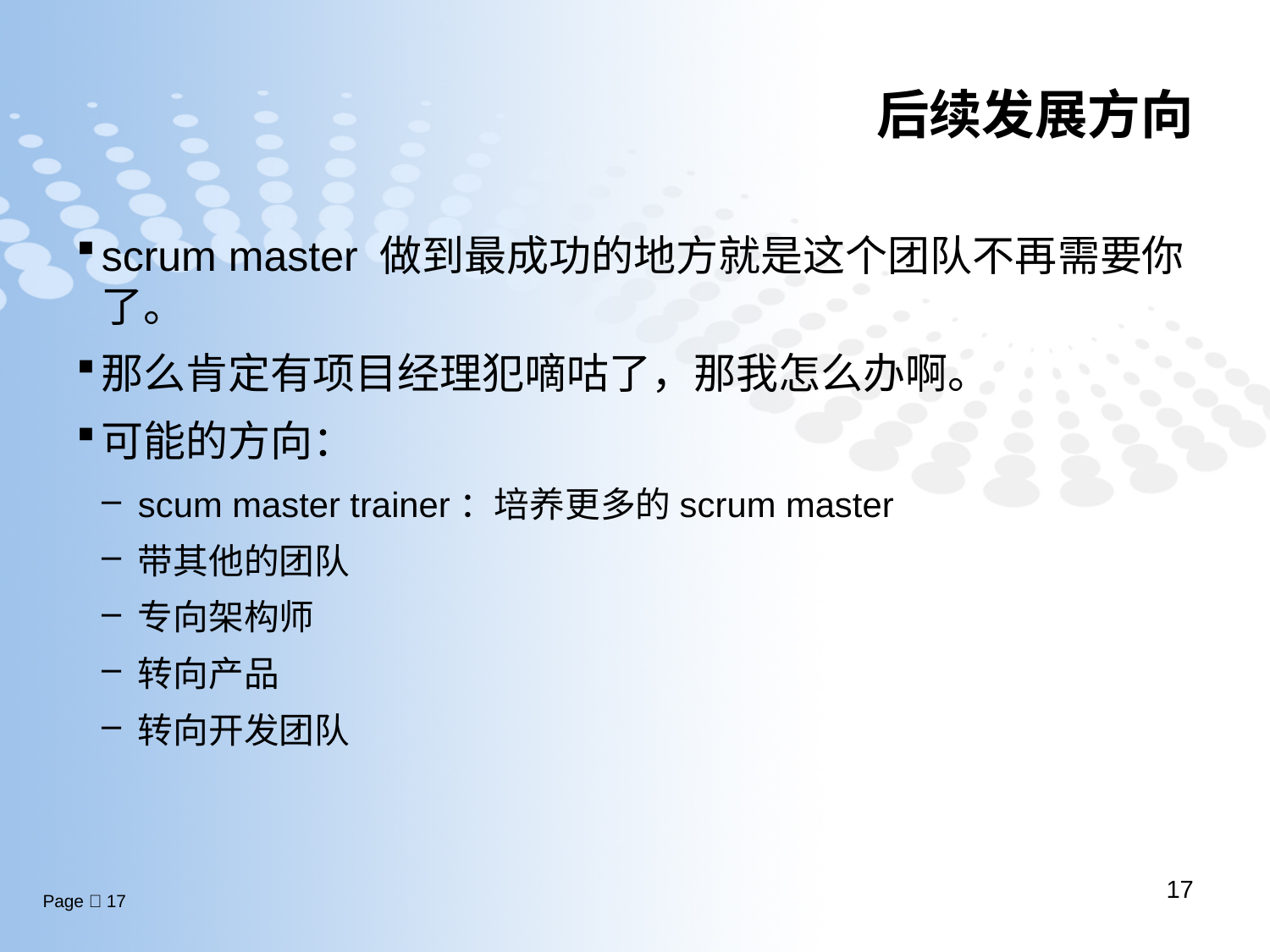

# 后续发展方向
scrum master 做到最成功的地方就是这个团队不再需要你了。
那么肯定有项目经理犯嘀咕了，那我怎么办啊。
可能的方向：
scum master trainer：培养更多的scrum master
带其他的团队
专向架构师
转向产品
转向开发团队
17